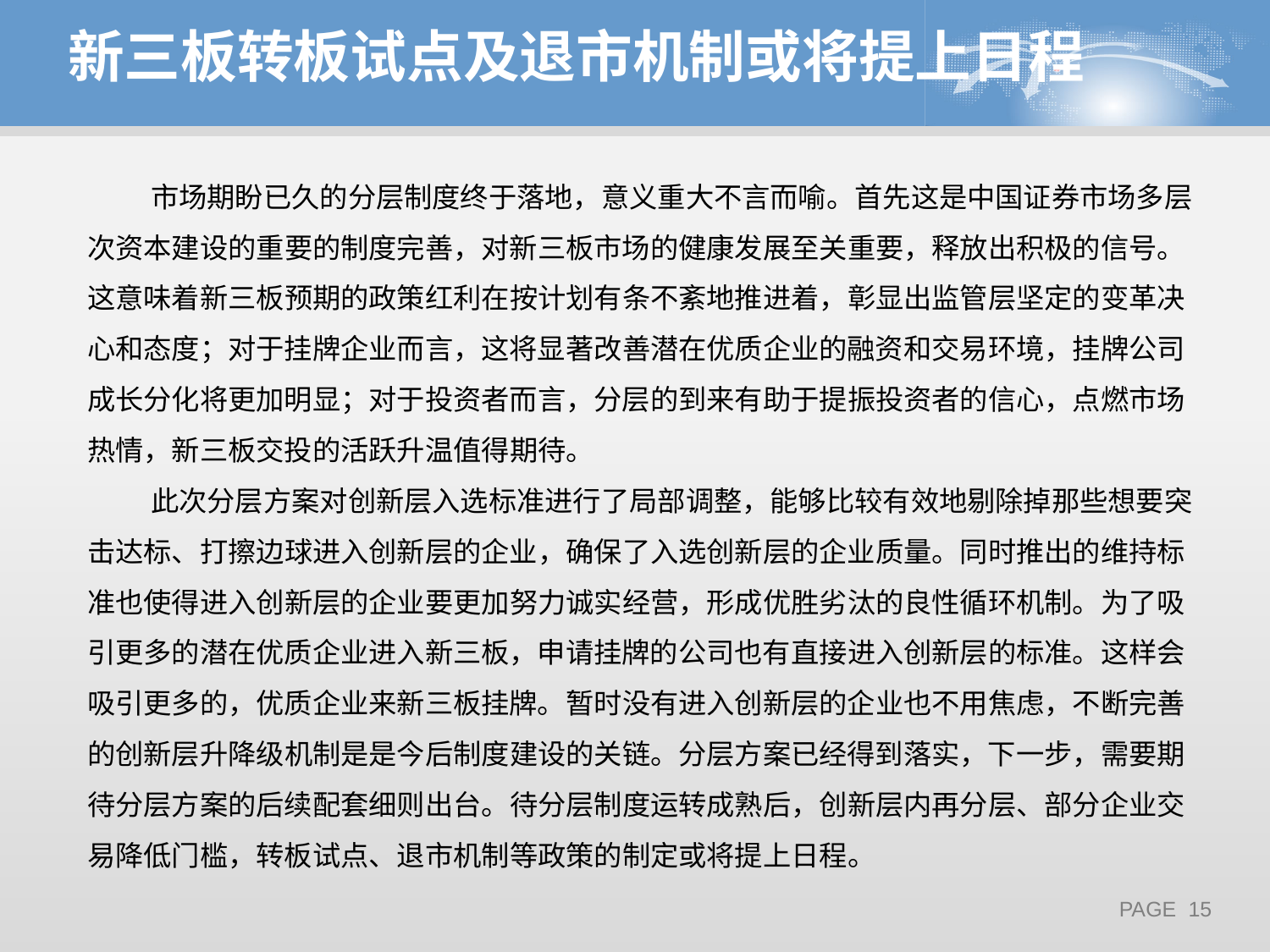

新三板转板试点及退市机制或将提上日程
市场期盼已久的分层制度终于落地，意义重大不言而喻。首先这是中国证券市场多层次资本建设的重要的制度完善，对新三板市场的健康发展至关重要，释放出积极的信号。这意味着新三板预期的政策红利在按计划有条不紊地推进着，彰显出监管层坚定的变革决心和态度；对于挂牌企业而言，这将显著改善潜在优质企业的融资和交易环境，挂牌公司成长分化将更加明显；对于投资者而言，分层的到来有助于提振投资者的信心，点燃市场热情，新三板交投的活跃升温值得期待。
此次分层方案对创新层入选标准进行了局部调整，能够比较有效地剔除掉那些想要突击达标、打擦边球进入创新层的企业，确保了入选创新层的企业质量。同时推出的维持标准也使得进入创新层的企业要更加努力诚实经营，形成优胜劣汰的良性循环机制。为了吸引更多的潜在优质企业进入新三板，申请挂牌的公司也有直接进入创新层的标准。这样会吸引更多的，优质企业来新三板挂牌。暂时没有进入创新层的企业也不用焦虑，不断完善的创新层升降级机制是是今后制度建设的关链。分层方案已经得到落实，下一步，需要期待分层方案的后续配套细则出台。待分层制度运转成熟后，创新层内再分层、部分企业交易降低门槛，转板试点、退市机制等政策的制定或将提上日程。